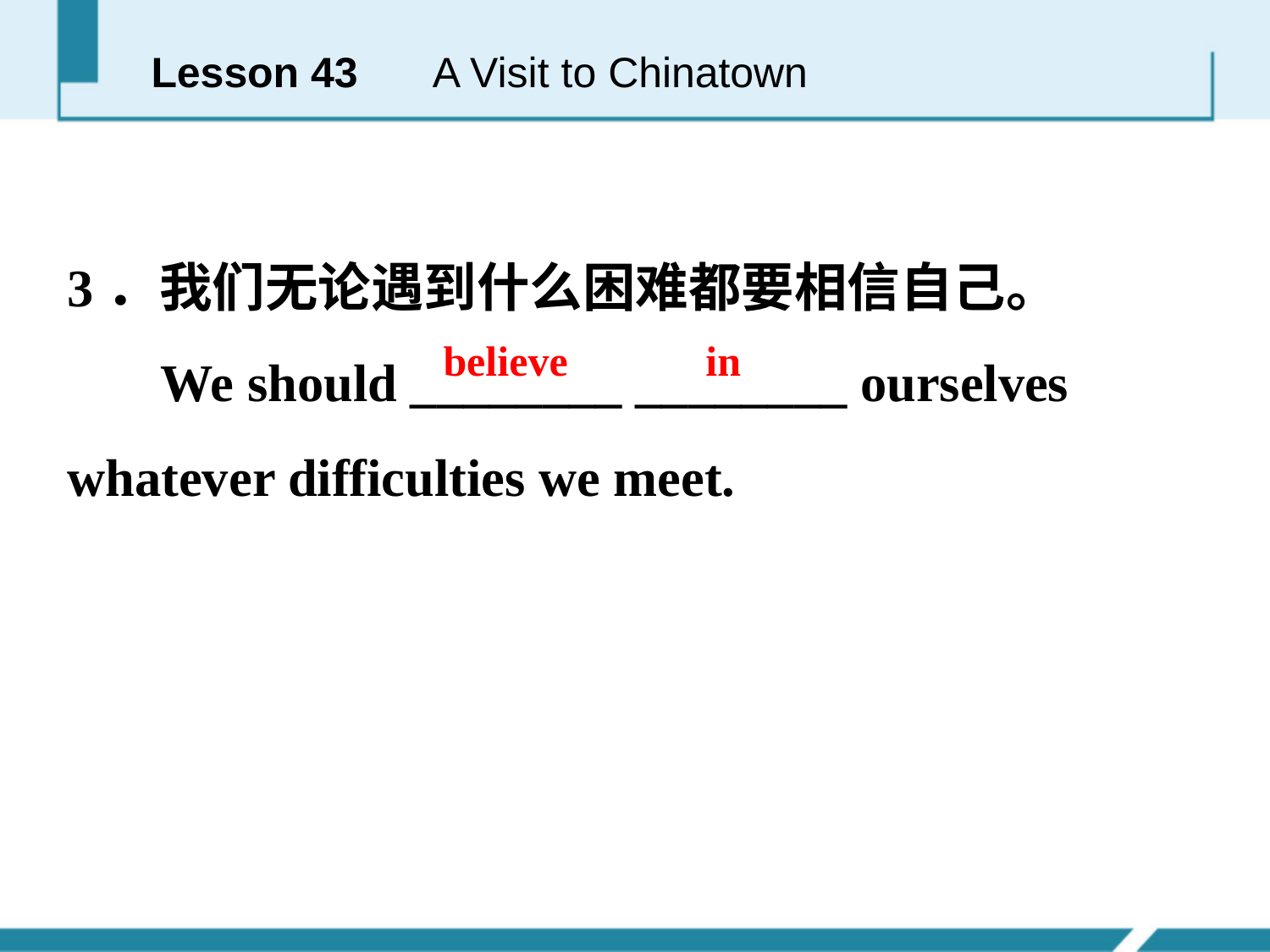

Lesson 43 　A Visit to Chinatown
3．我们无论遇到什么困难都要相信自己。
       We should ________ ________ ourselves whatever difficulties we meet.

believe             in